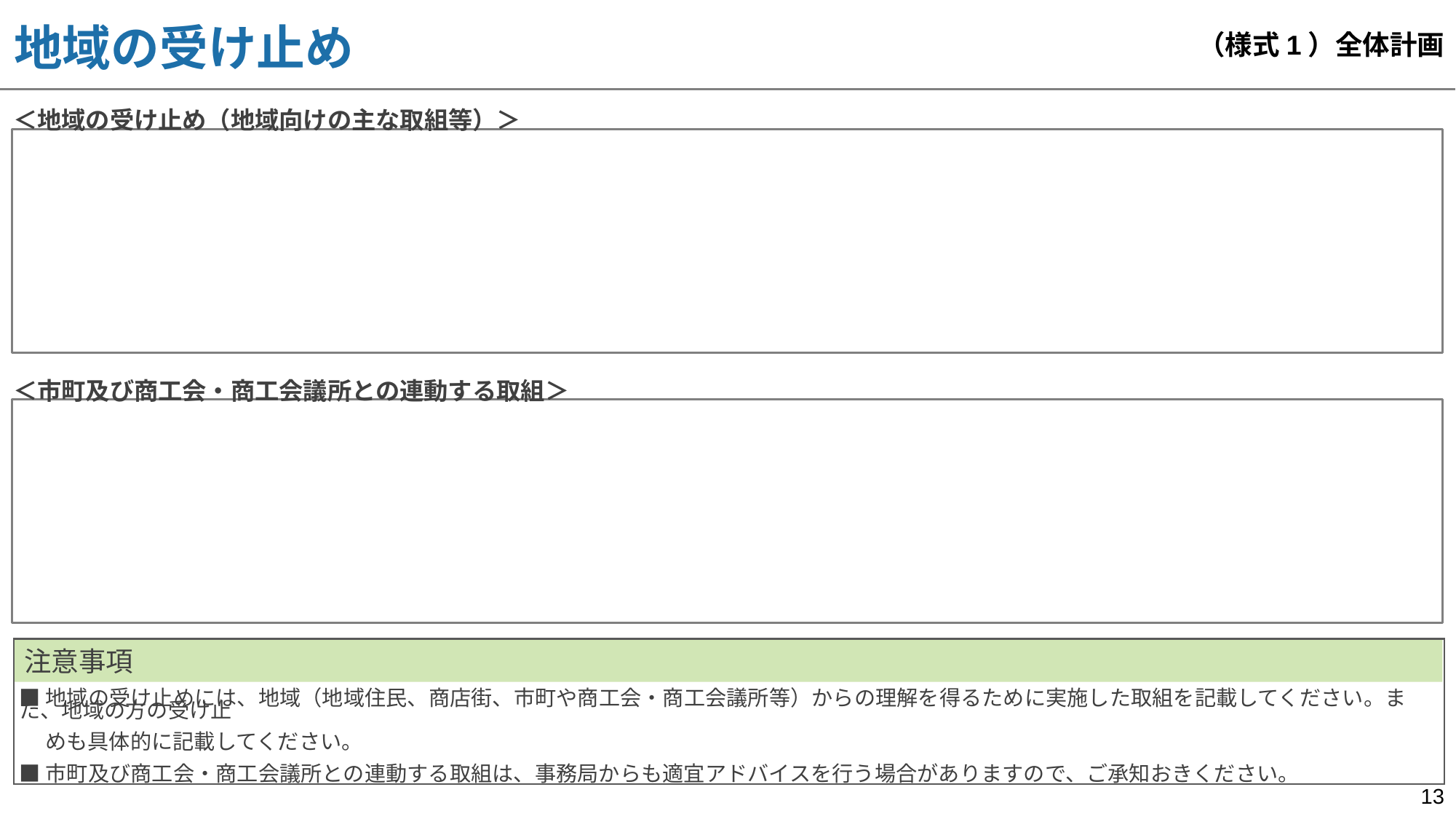

（様式1）全体計画
地域の受け止め
＜地域の受け止め（地域向けの主な取組等）＞

＜市町及び商工会・商工会議所との連動する取組＞

注意事項
■地域の受け止めには、地域（地域住民、商店街、市町や商工会・商工会議所等）からの理解を得るために実施した取組を記載してください。また、地域の方の受け止
　 めも具体的に記載してください。
■市町及び商工会・商工会議所との連動する取組は、事務局からも適宜アドバイスを行う場合がありますので、ご承知おきください。
13